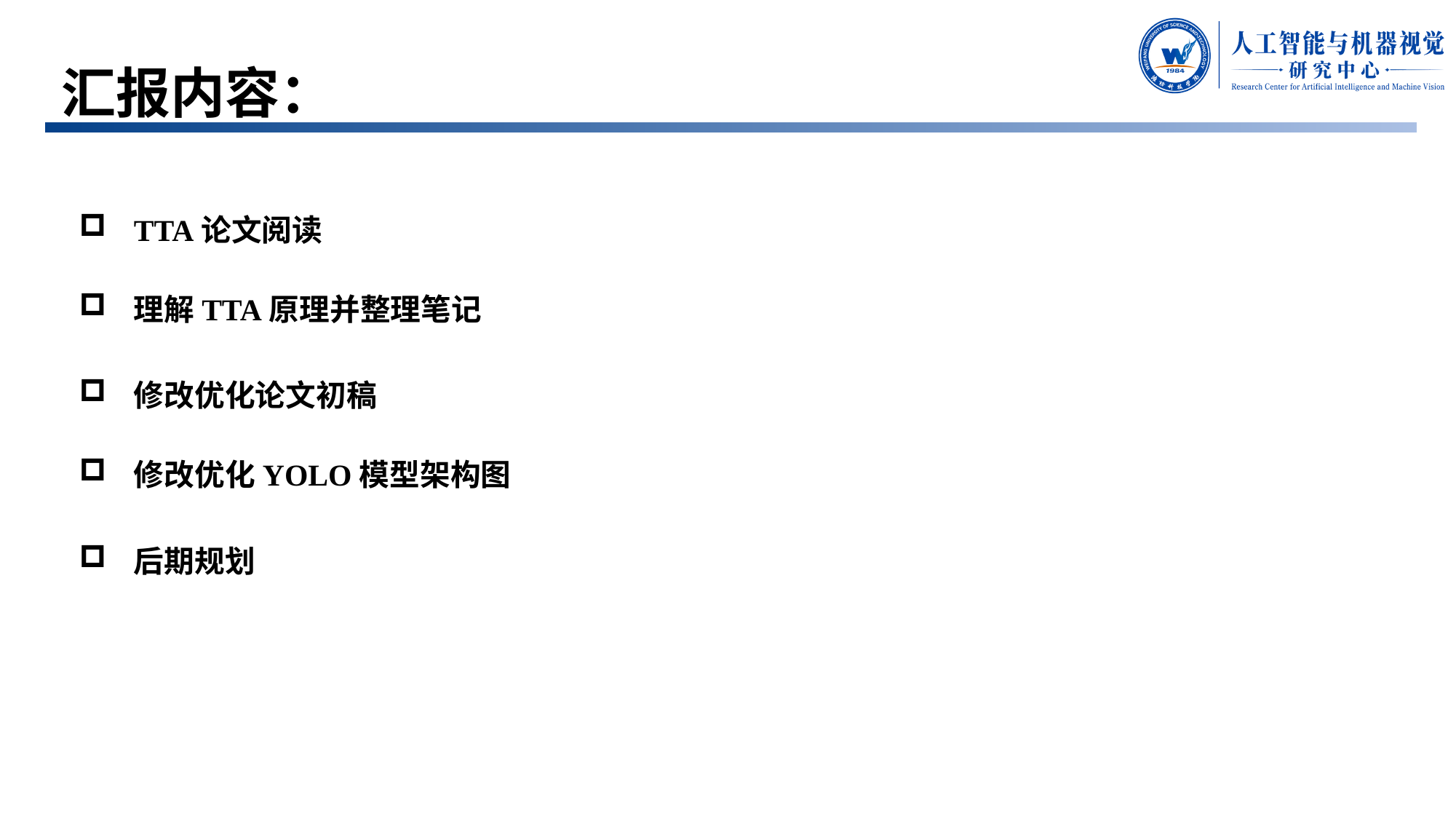

# 汇报内容：
TTA论文阅读
理解TTA原理并整理笔记

修改优化论文初稿

修改优化YOLO模型架构图
后期规划